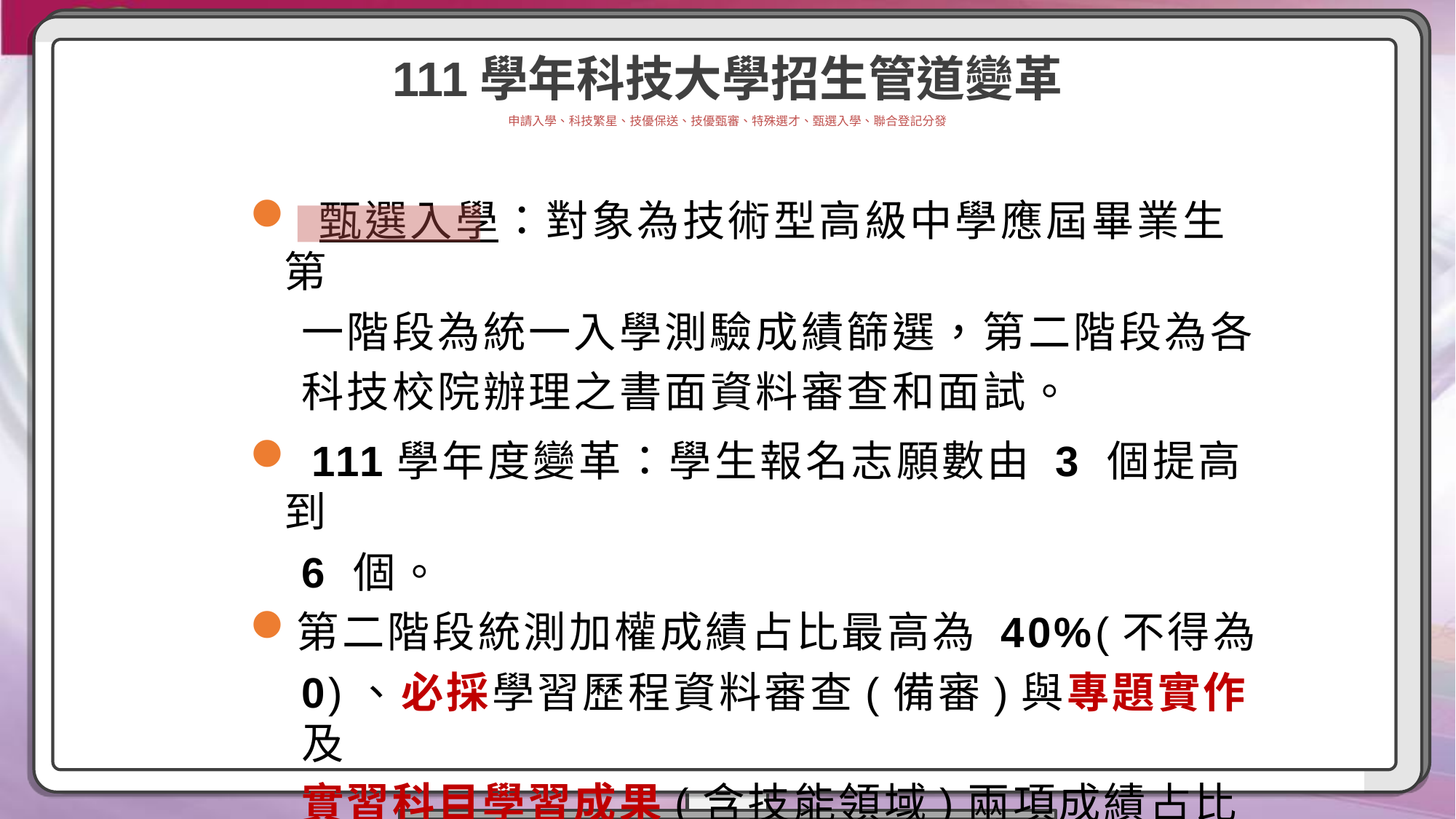

111學年科技大學招生管道變革
申請入學、科技繁星、技優保送、技優甄審、特殊選才、甄選入學、聯合登記分發
 甄選入學：對象為技術型高級中學應屆畢業生第
一階段為統一入學測驗成績篩選，第二階段為各
科技校院辦理之書面資料審查和面試。
 111學年度變革：學生報名志願數由 3 個提高到
6 個。
第二階段統測加權成績占比最高為 40%(不得為
0)、必採學習歷程資料審查(備審)與專題實作及
實習科目學習成果(含技能領域)兩項成績占比合
計至少 40%。